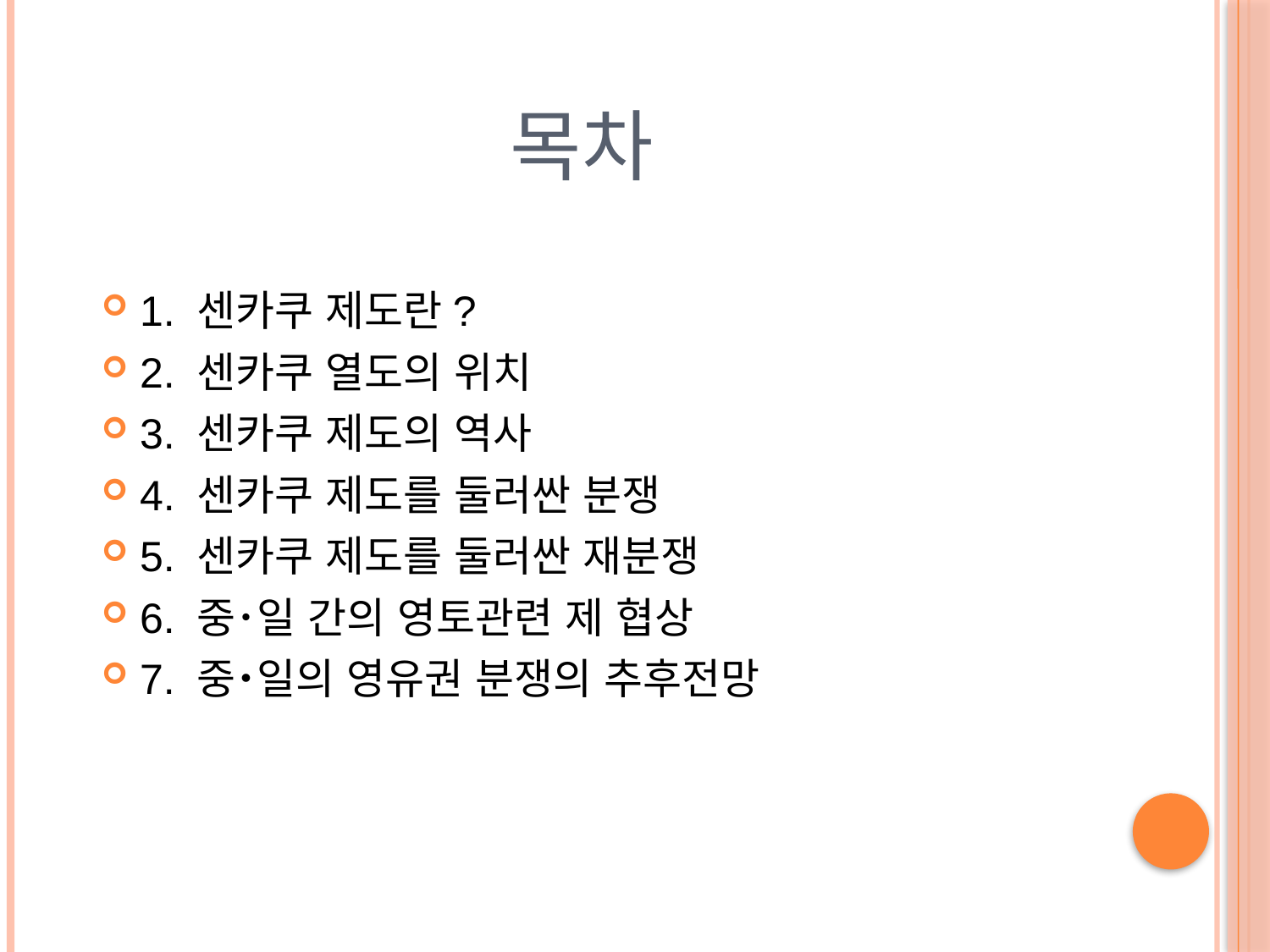

# 목차
1. 센카쿠 제도란?
2. 센카쿠 열도의 위치
3. 센카쿠 제도의 역사
4. 센카쿠 제도를 둘러싼 분쟁
5. 센카쿠 제도를 둘러싼 재분쟁
6. 중･일 간의 영토관련 제 협상
7. 중･일의 영유권 분쟁의 추후전망